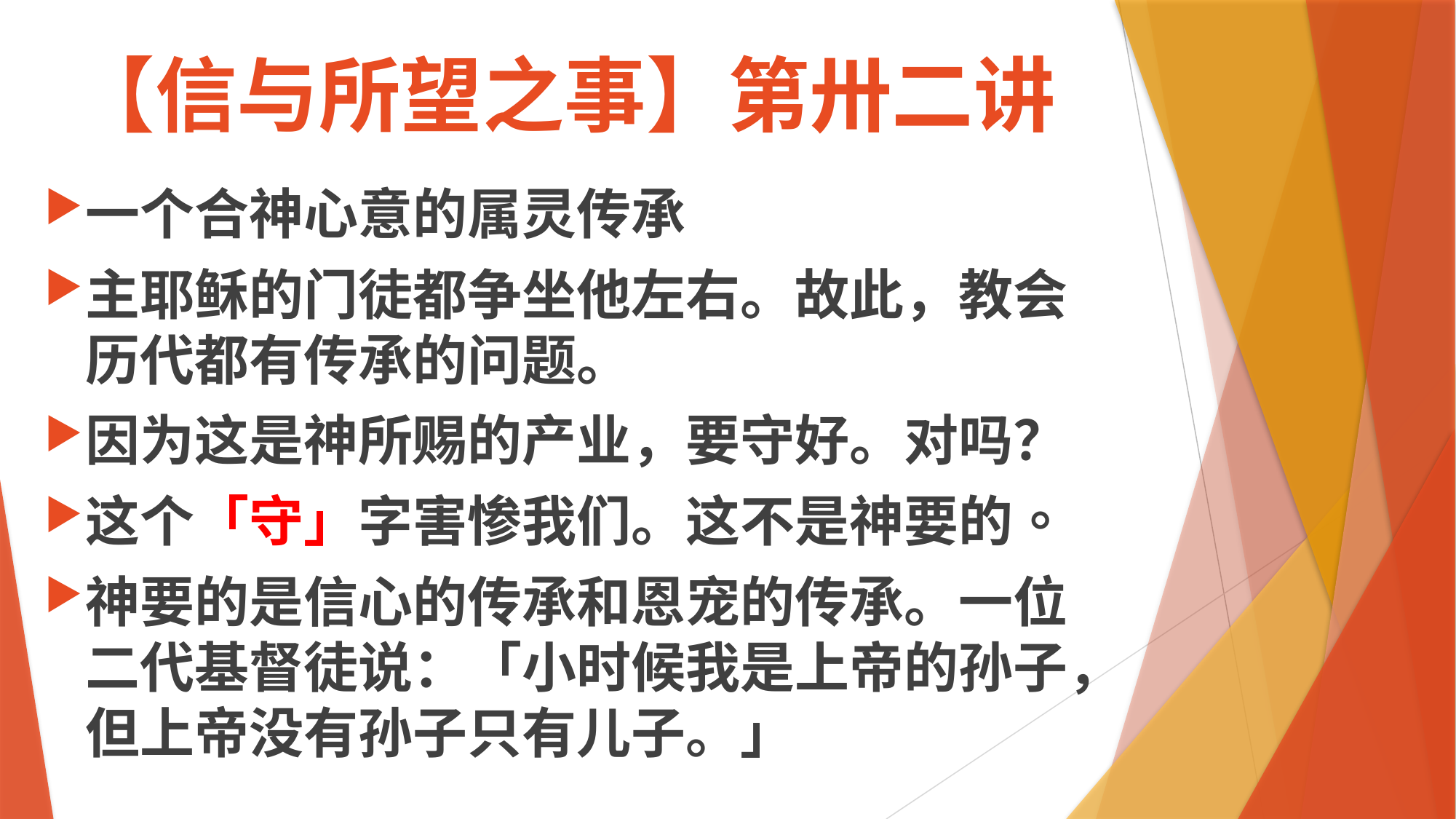

# 【信与所望之事】第卅二讲
一个合神心意的属灵传承
主耶稣的门徒都争坐他左右。故此，教会历代都有传承的问题。
因为这是神所赐的产业，要守好。对吗？
这个「守」字害惨我们。这不是神要的。
神要的是信心的传承和恩宠的传承。一位二代基督徒说：「小时候我是上帝的孙子，但上帝没有孙子只有儿子。」